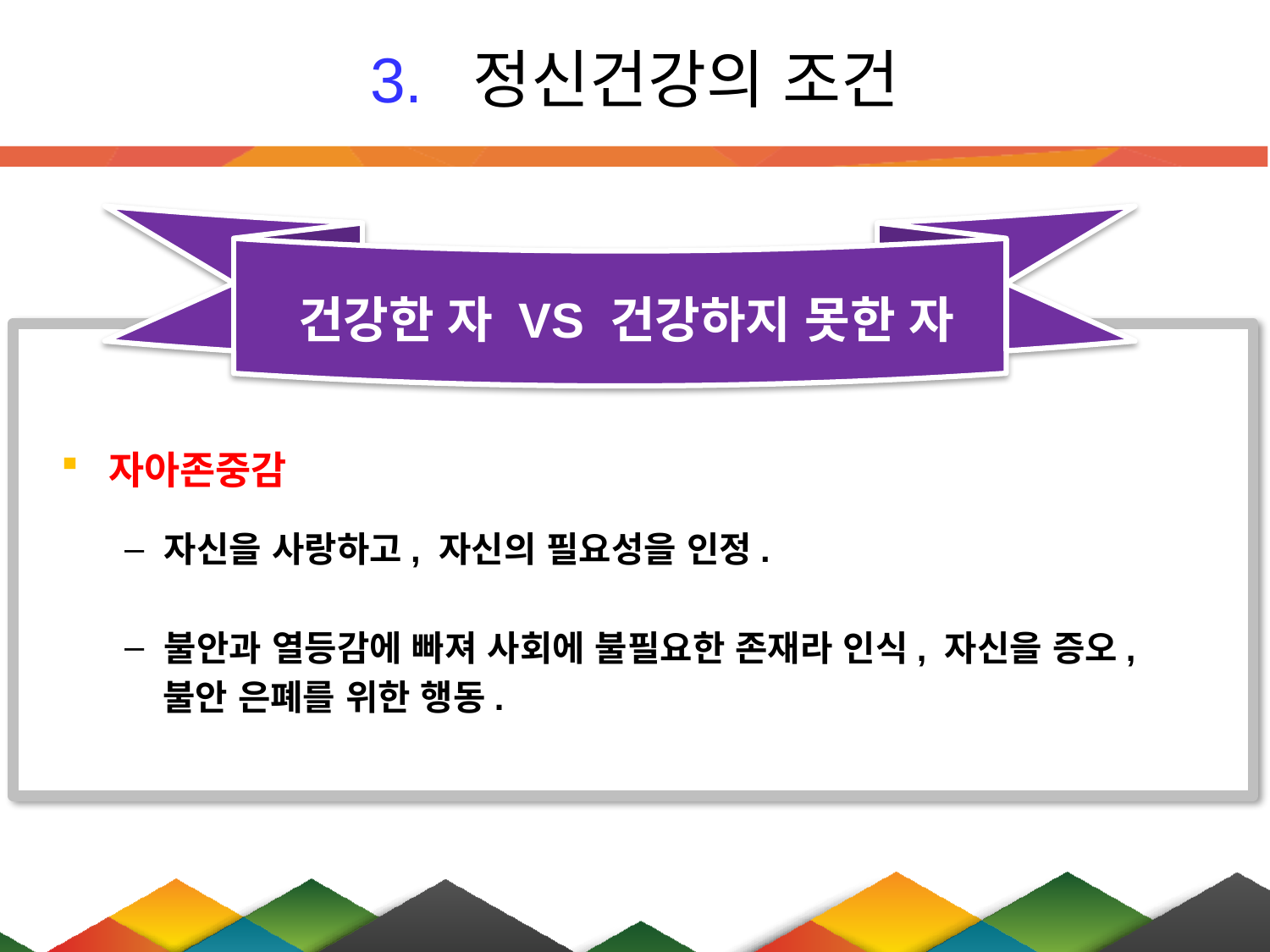

# 정신건강의 조건

건강한 자 VS 건강하지 못한 자

자아존중감

자신을 사랑하고, 자신의 필요성을 인정.

불안과 열등감에 빠져 사회에 불필요한 존재라 인식, 자신을 증오,
   불안 은폐를 위한 행동.